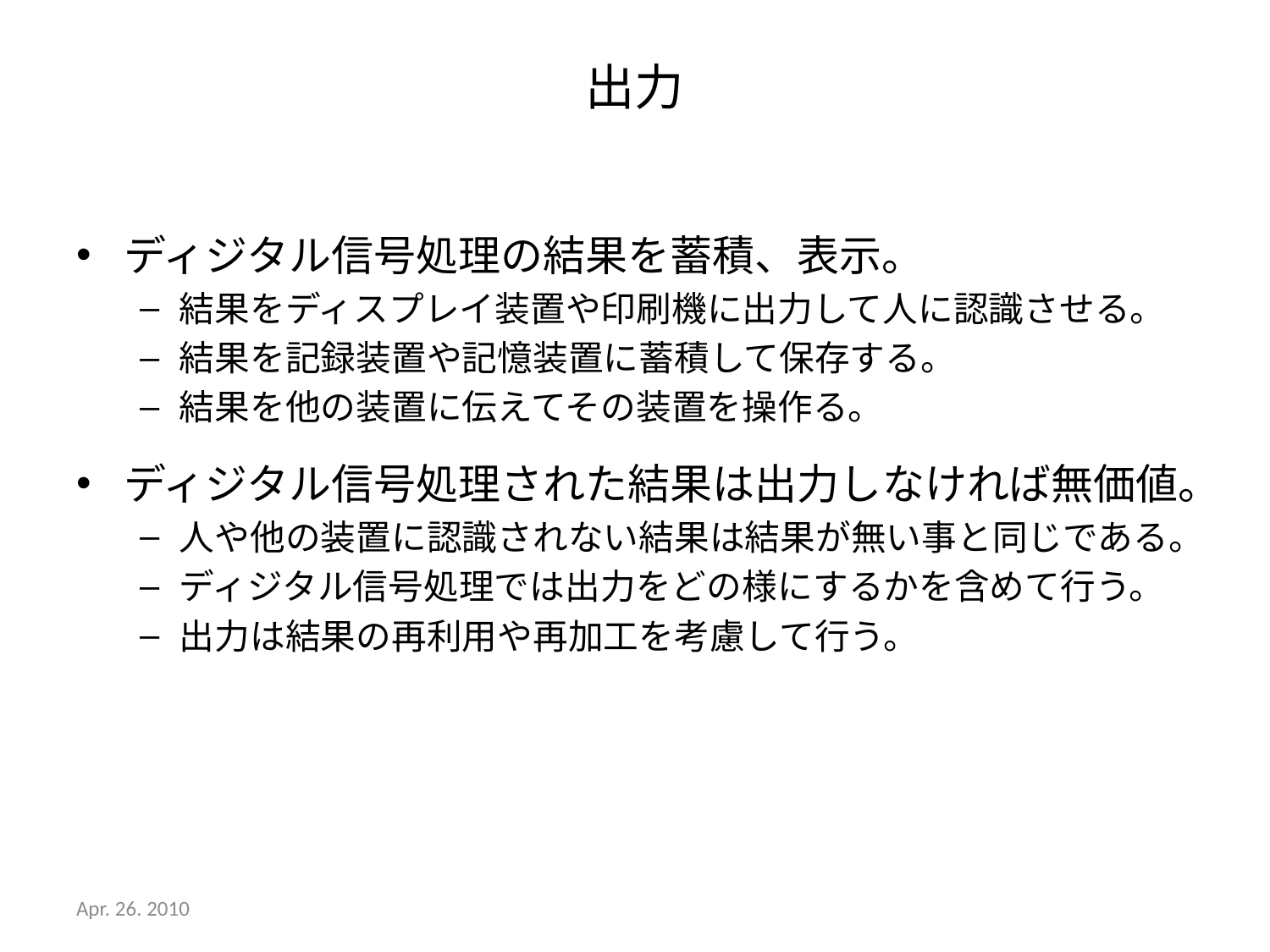

# 出力
ディジタル信号処理の結果を蓄積、表示。
結果をディスプレイ装置や印刷機に出力して人に認識させる。
結果を記録装置や記憶装置に蓄積して保存する。
結果を他の装置に伝えてその装置を操作る。
ディジタル信号処理された結果は出力しなければ無価値。
人や他の装置に認識されない結果は結果が無い事と同じである。
ディジタル信号処理では出力をどの様にするかを含めて行う。
出力は結果の再利用や再加工を考慮して行う。

Apr. 26. 2010